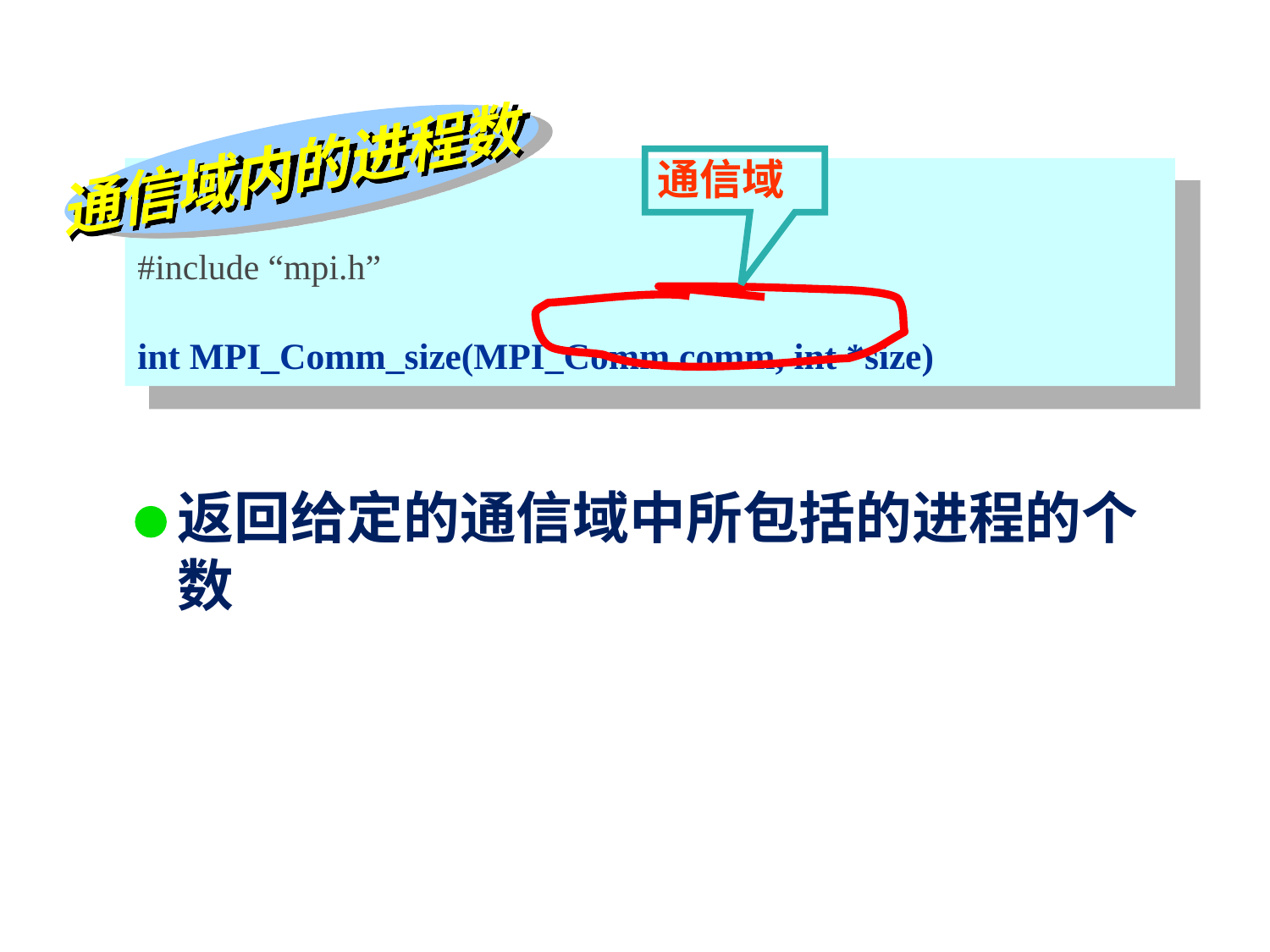

通信域内的进程数
通信域

#include “mpi.h”
int MPI_Comm_size(MPI_Comm comm, int *size)

返回给定的通信域中所包括的进程的个数